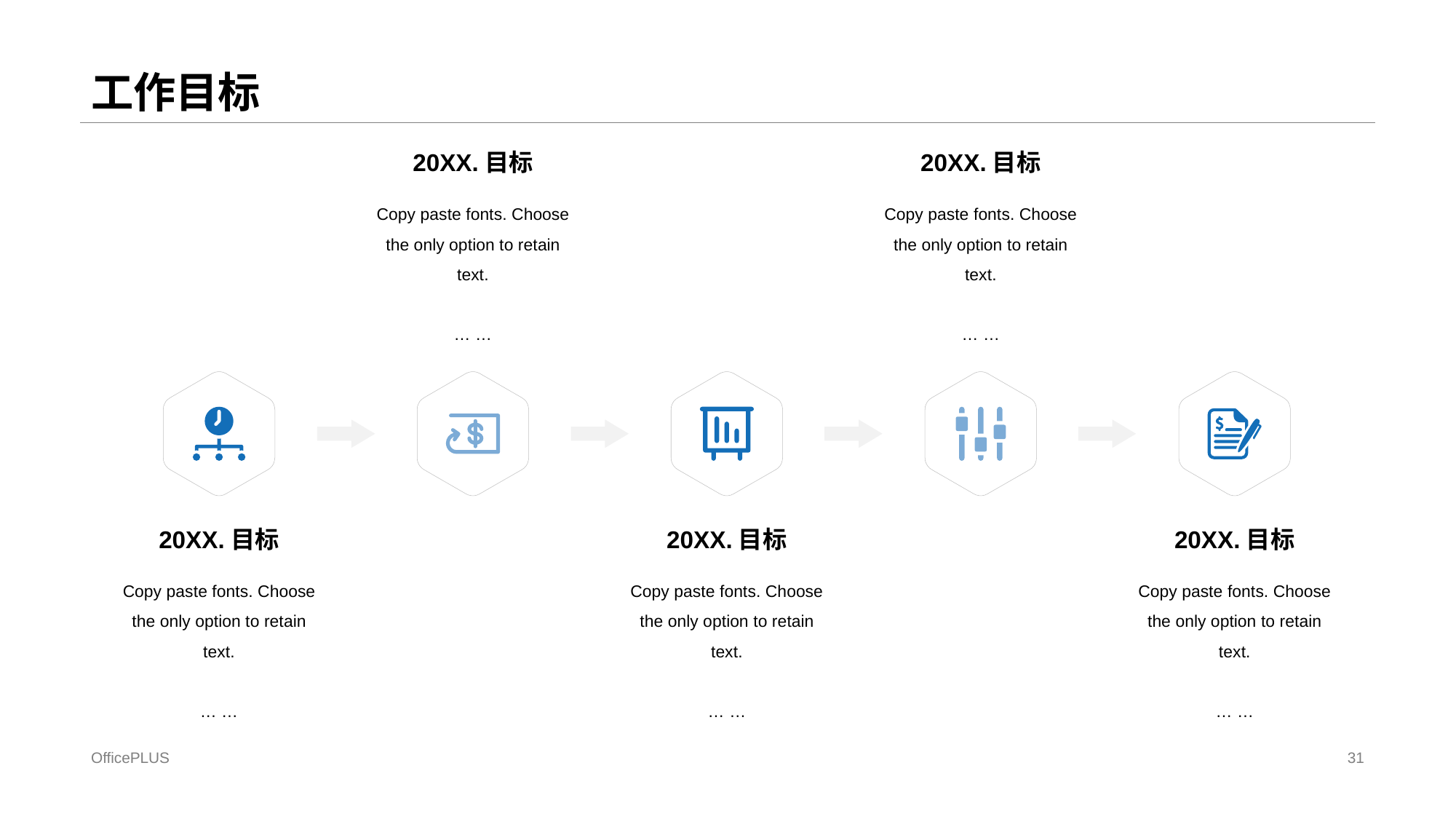

# 工作目标
20XX.目标
Copy paste fonts. Choose the only option to retain text.

… …
20XX.目标
Copy paste fonts. Choose the only option to retain text.

… …

20XX.目标
Copy paste fonts. Choose the only option to retain text.

… …
20XX.目标
Copy paste fonts. Choose the only option to retain text.

… …
20XX.目标
Copy paste fonts. Choose the only option to retain text.

… …
OfficePLUS
31